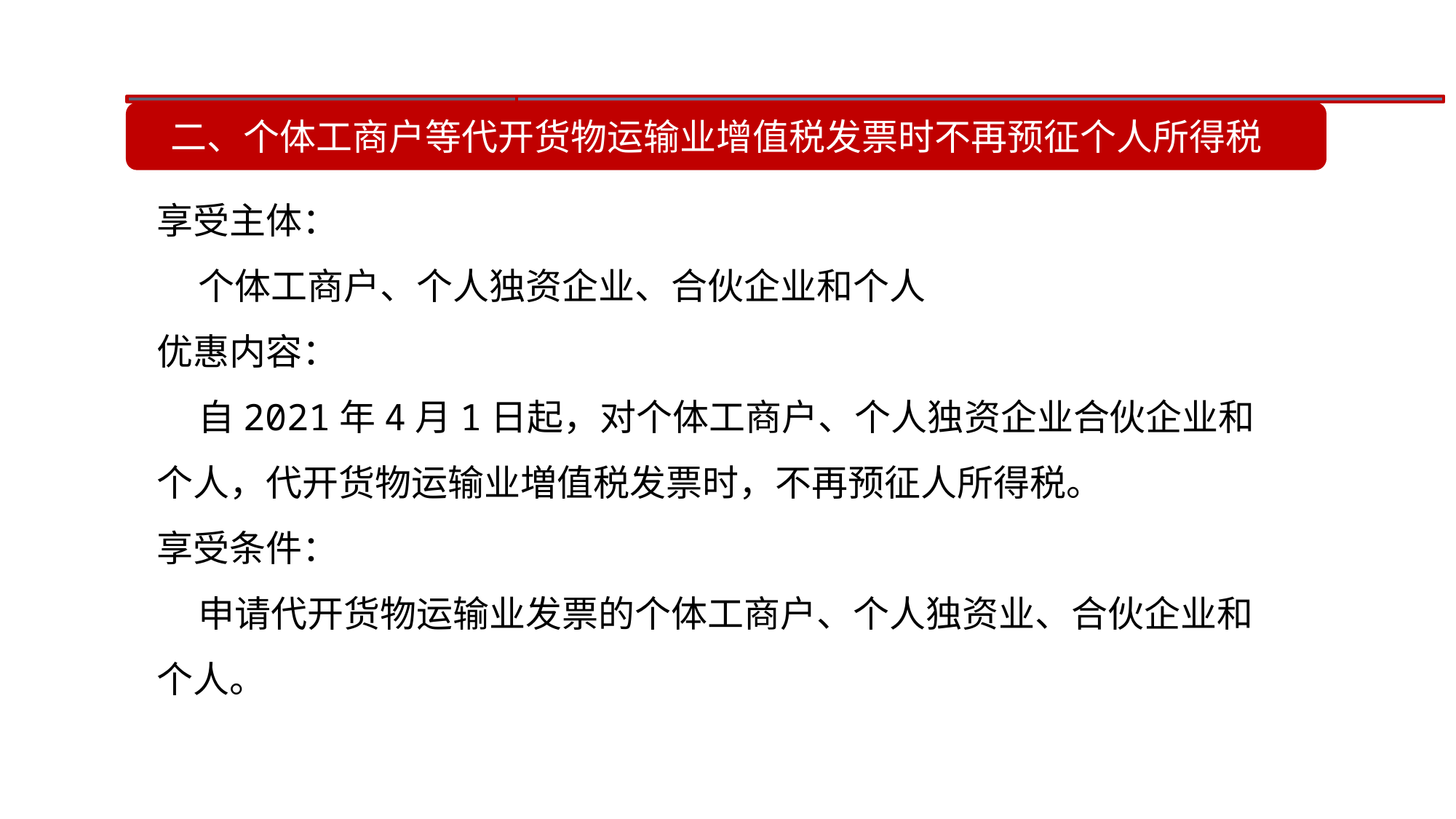

二、个体工商户等代开货物运输业增值税发票时不再预征个人所得税
享受主体：
    个体工商户、个人独资企业、合伙企业和个人
优惠内容：
    自2021年4月1日起，对个体工商户、个人独资企业合伙企业和个人，代开货物运输业増值税发票时，不再预征人所得税。
享受条件：
    申请代开货物运输业发票的个体工商户、个人独资业、合伙企业和个人。